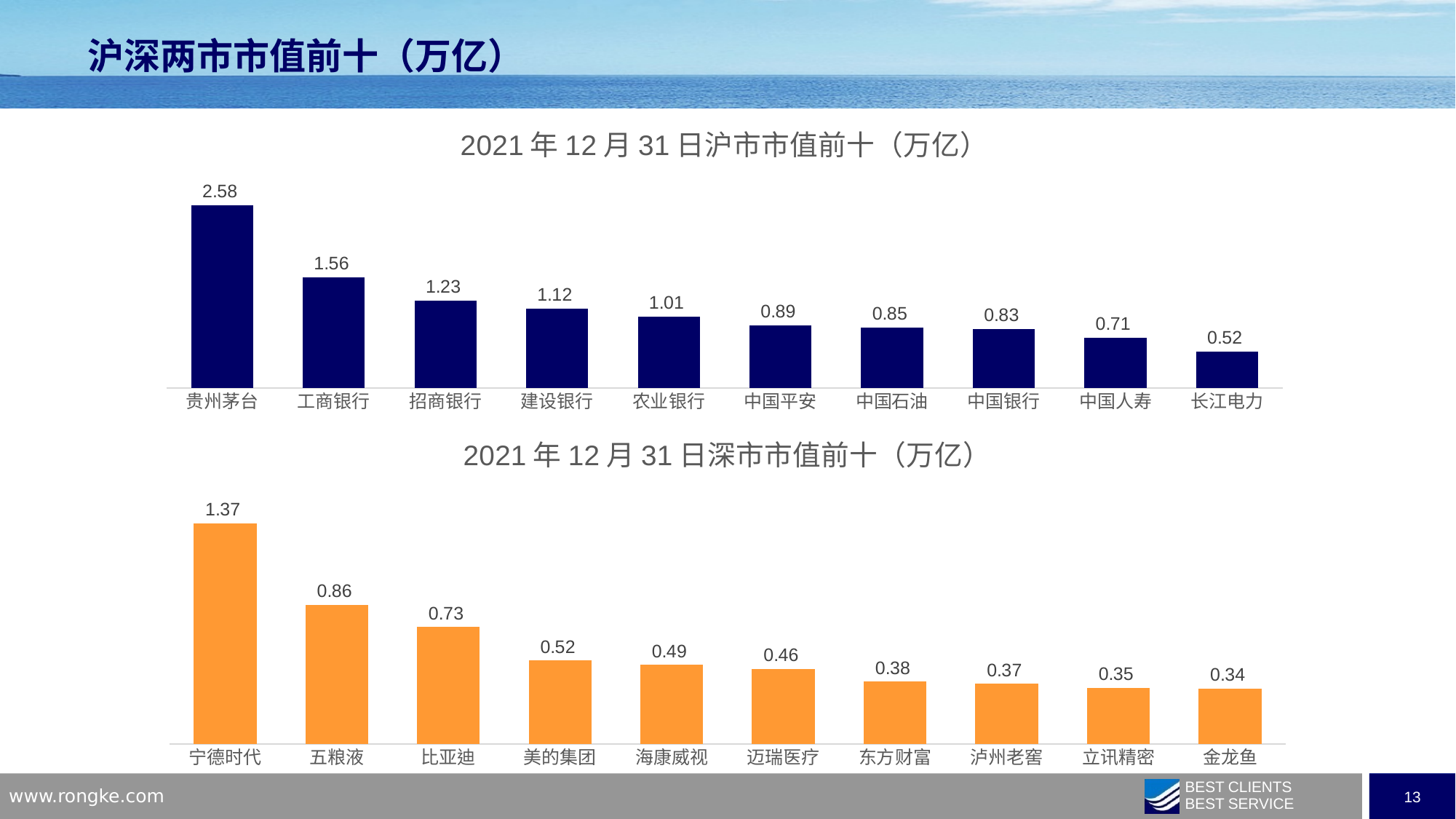

沪深两市市值前十（万亿）

### Chart: 2021年12月31日沪市市值前十（万亿）

| Category | 系列 1 |
|---|---|
| 贵州茅台 | 2.57520549 |
| 工商银行 | 1.5605409116815 |
| 招商银行 | 1.2321115674691998 |
| 建设银行 | 1.1176709175342 |
| 农业银行 | 1.00593190521 |
| 中国平安 | 0.8879797656387299 |
| 中国石油 | 0.8548965005071801 |
| 中国银行 | 0.83495332091765 |
| 中国人寿 | 0.7051840661655999 |
| 长江电力 | 0.5162402045210001 |

### Chart: 2021年12月31日深市市值前十（万亿）

| Category | 系列 1 |
|---|---|
| 宁德时代 | 1.3705405056 |
| 五粮液 | 0.8642788383933001 |
| 比亚迪 | 0.7254732939626001 |
| 美的集团 | 0.51558193490408 |
| 海康威视 | 0.48844937588448 |
| 迈瑞医疗 | 0.46293523409279996 |
| 东方财富 | 0.38469442669904996 |
| 泸州老窖 | 0.37185671108212 |
| 立讯精密 | 0.3479090799888 |
| 金龙鱼 | 0.34118075536048 |